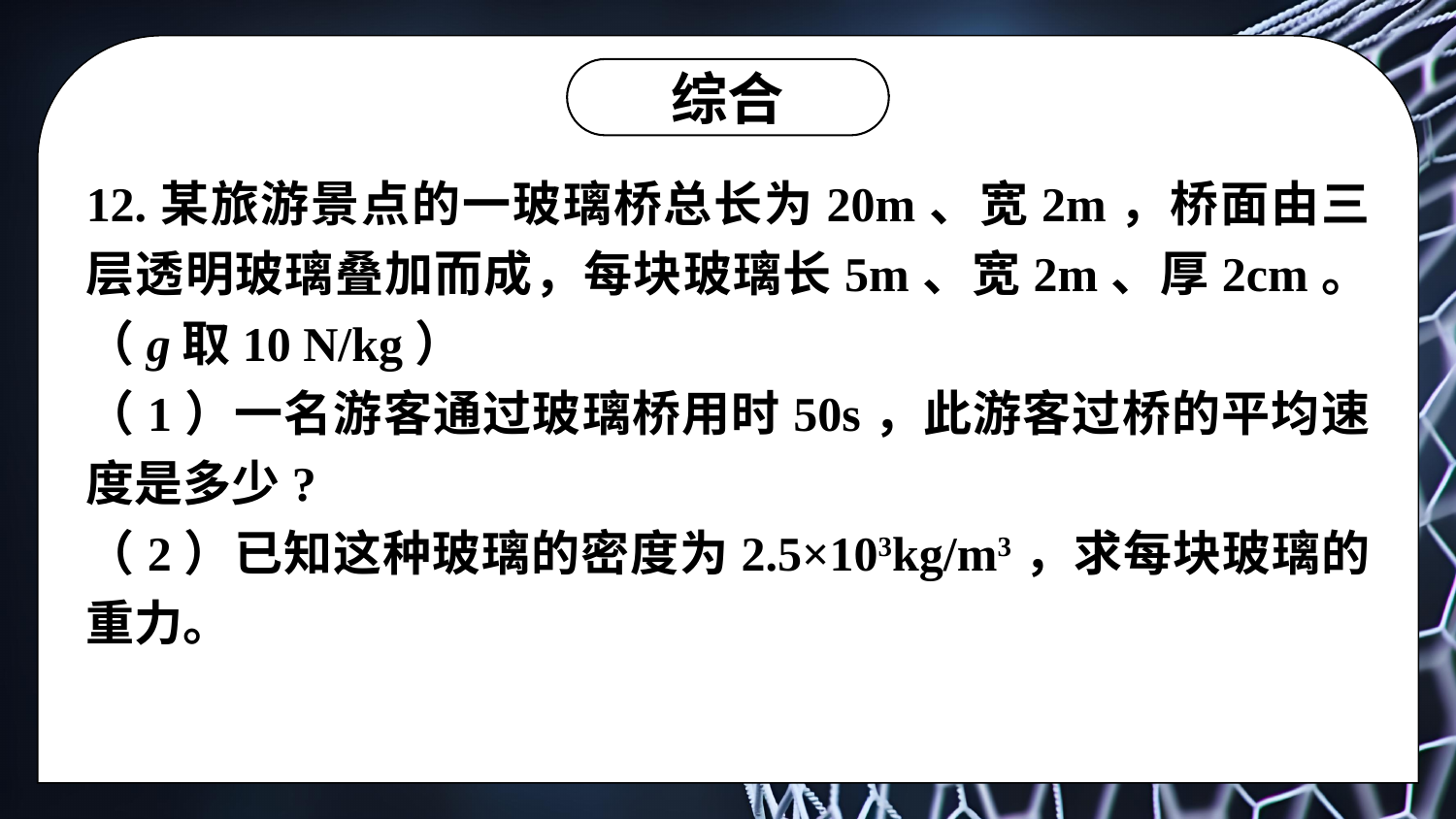

综合
12.某旅游景点的一玻璃桥总长为20m、宽2m，桥面由三层透明玻璃叠加而成，每块玻璃长5m、宽2m、厚2cm。（g取10 N/kg）
（1）一名游客通过玻璃桥用时50s，此游客过桥的平均速度是多少?
（2）已知这种玻璃的密度为2.5×103kg/m3，求每块玻璃的重力。